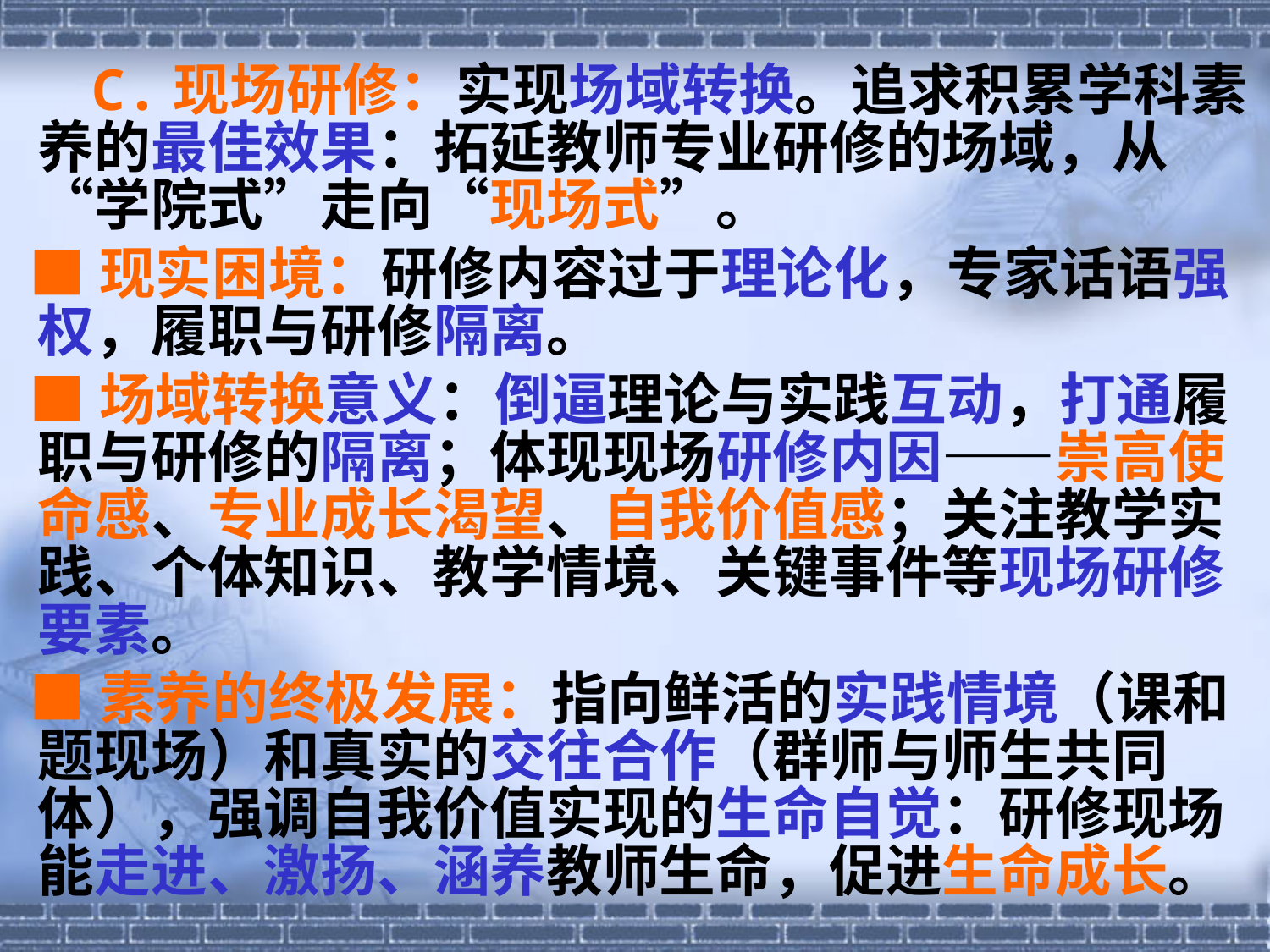

C.现场研修：实现场域转换。追求积累学科素养的最佳效果：拓延教师专业研修的场域，从“学院式”走向“现场式”。
   ■现实困境：研修内容过于理论化，专家话语强权，履职与研修隔离。
   ■场域转换意义：倒逼理论与实践互动，打通履职与研修的隔离；体现现场研修内因——崇高使命感、专业成长渴望、自我价值感；关注教学实践、个体知识、教学情境、关键事件等现场研修要素。
   ■素养的终极发展：指向鲜活的实践情境（课和题现场）和真实的交往合作（群师与师生共同体），强调自我价值实现的生命自觉：研修现场能走进、激扬、涵养教师生命，促进生命成长。